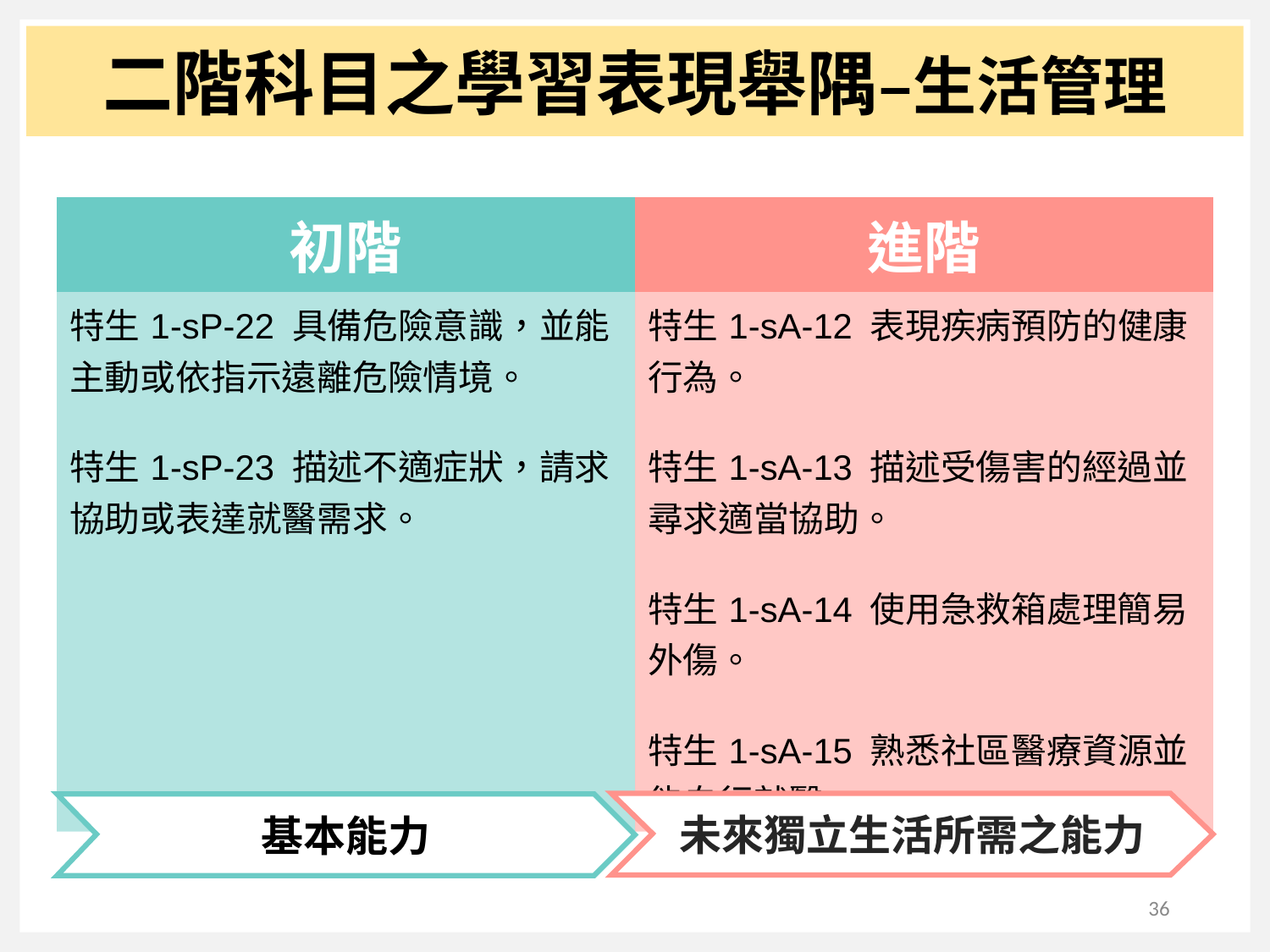

二階科目之學習表現舉隅–生活管理
| 初階 | 進階 |
| --- | --- |
| 特生1-sP-22 具備危險意識，並能主動或依指示遠離危險情境。 特生1-sP-23 描述不適症狀，請求協助或表達就醫需求。 | 特生1-sA-12 表現疾病預防的健康行為。 特生1-sA-13 描述受傷害的經過並尋求適當協助。 特生1-sA-14 使用急救箱處理簡易外傷。 特生1-sA-15 熟悉社區醫療資源並能自行就醫。 |
未來獨立生活所需之能力
基本能力
36